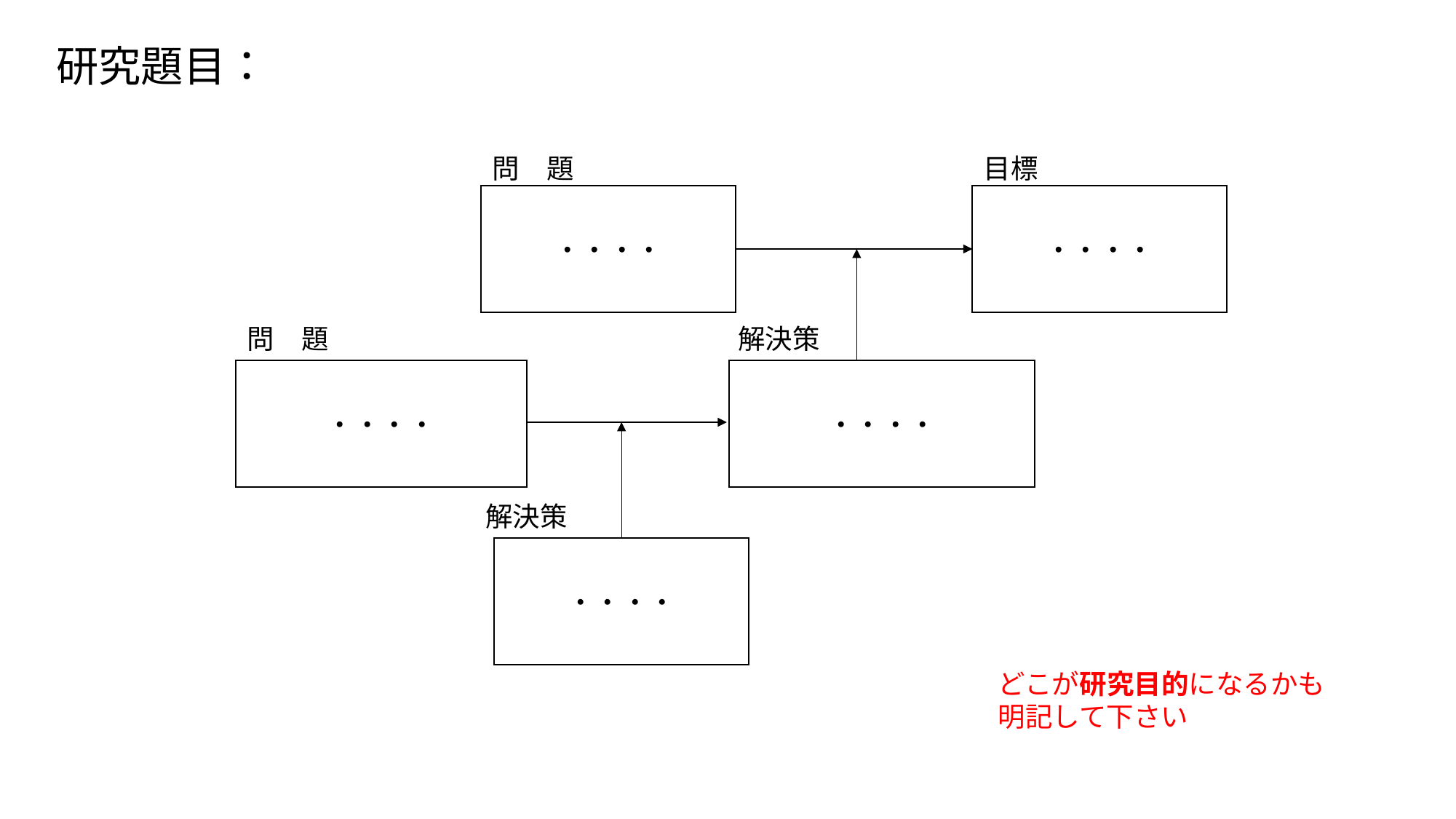

研究題目：
問　題
目標
・・・・
・・・・
解決策
問　題
・・・・
・・・・
解決策
・・・・
どこが研究目的になるかも
明記して下さい